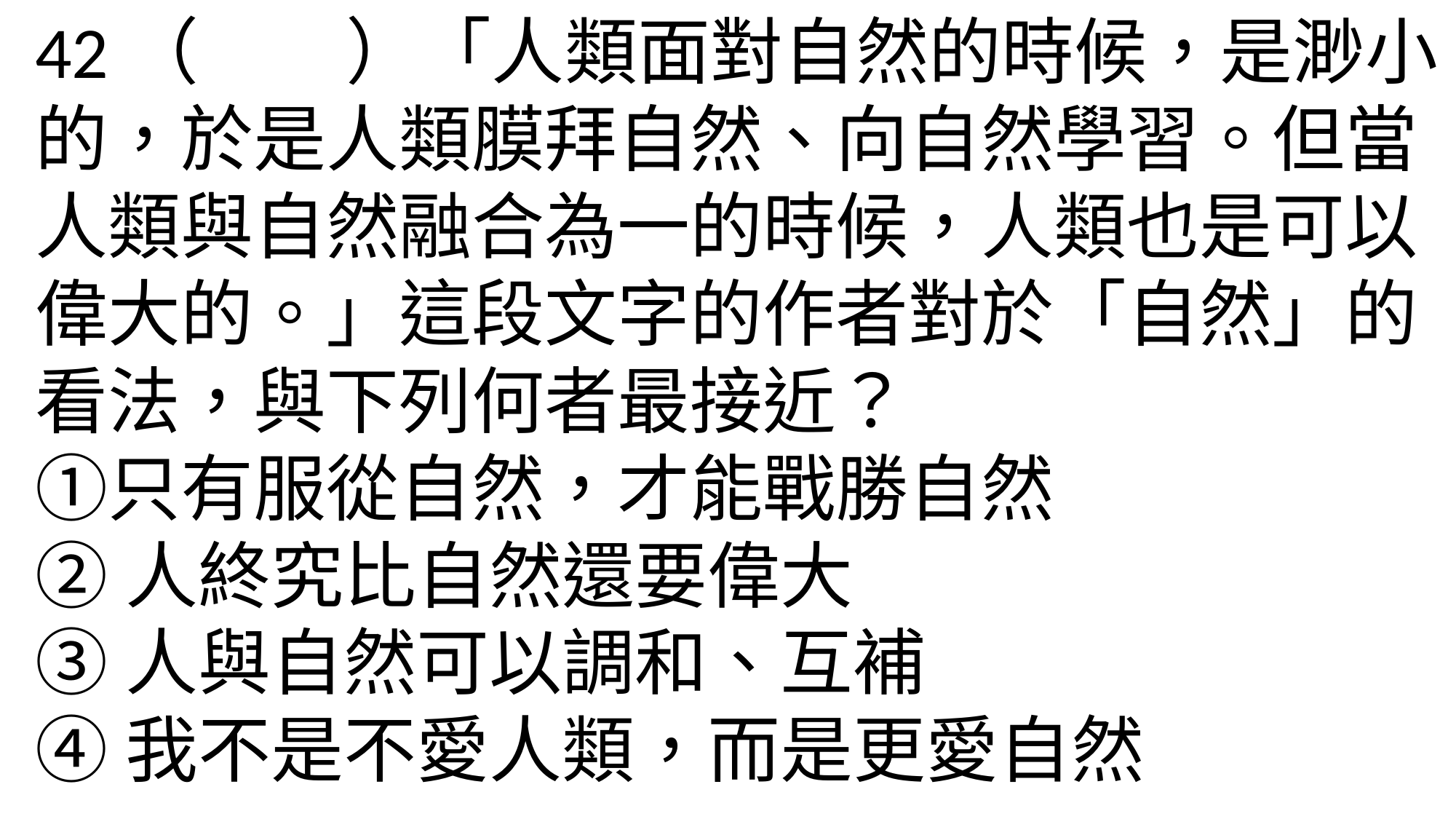

42（         ）「人類面對自然的時候，是渺小的，於是人類膜拜自然、向自然學習。但當人類與自然融合為一的時候，人類也是可以偉大的。」這段文字的作者對於「自然」的看法，與下列何者最接近？　
①只有服從自然，才能戰勝自然
②人終究比自然還要偉大
③人與自然可以調和、互補
④我不是不愛人類，而是更愛自然